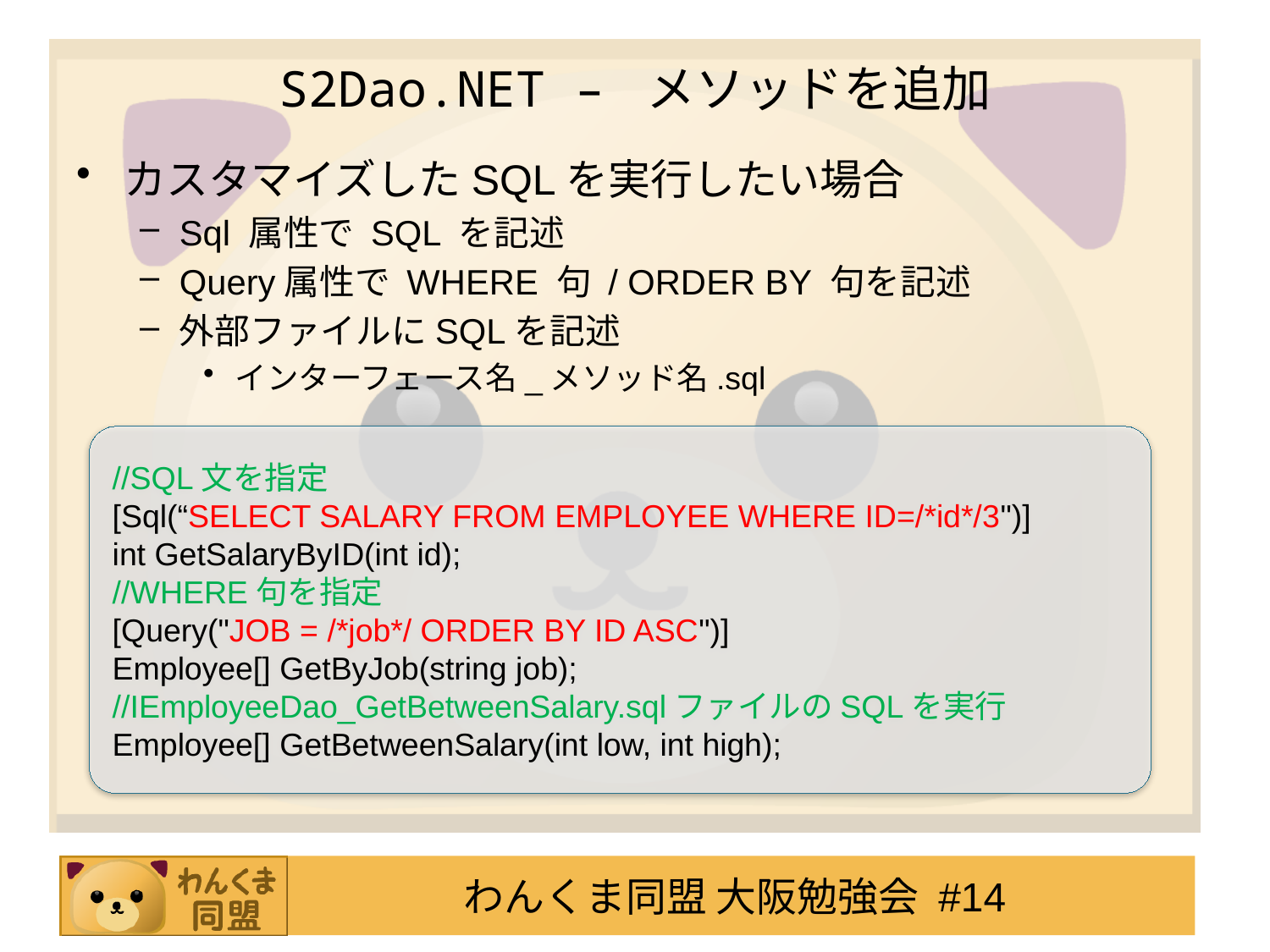

# S2Dao.NET – メソッドを追加
カスタマイズしたSQLを実行したい場合
Sql 属性で SQL を記述
Query属性で WHERE 句 / ORDER BY 句を記述
外部ファイルにSQLを記述
インターフェース名_メソッド名.sql

//SQL文を指定
[Sql(“SELECT SALARY FROM EMPLOYEE WHERE ID=/*id*/3")]
int GetSalaryByID(int id);
//WHERE句を指定
[Query("JOB = /*job*/ ORDER BY ID ASC")]
Employee[] GetByJob(string job);
//IEmployeeDao_GetBetweenSalary.sqlファイルのSQLを実行
Employee[] GetBetweenSalary(int low, int high);